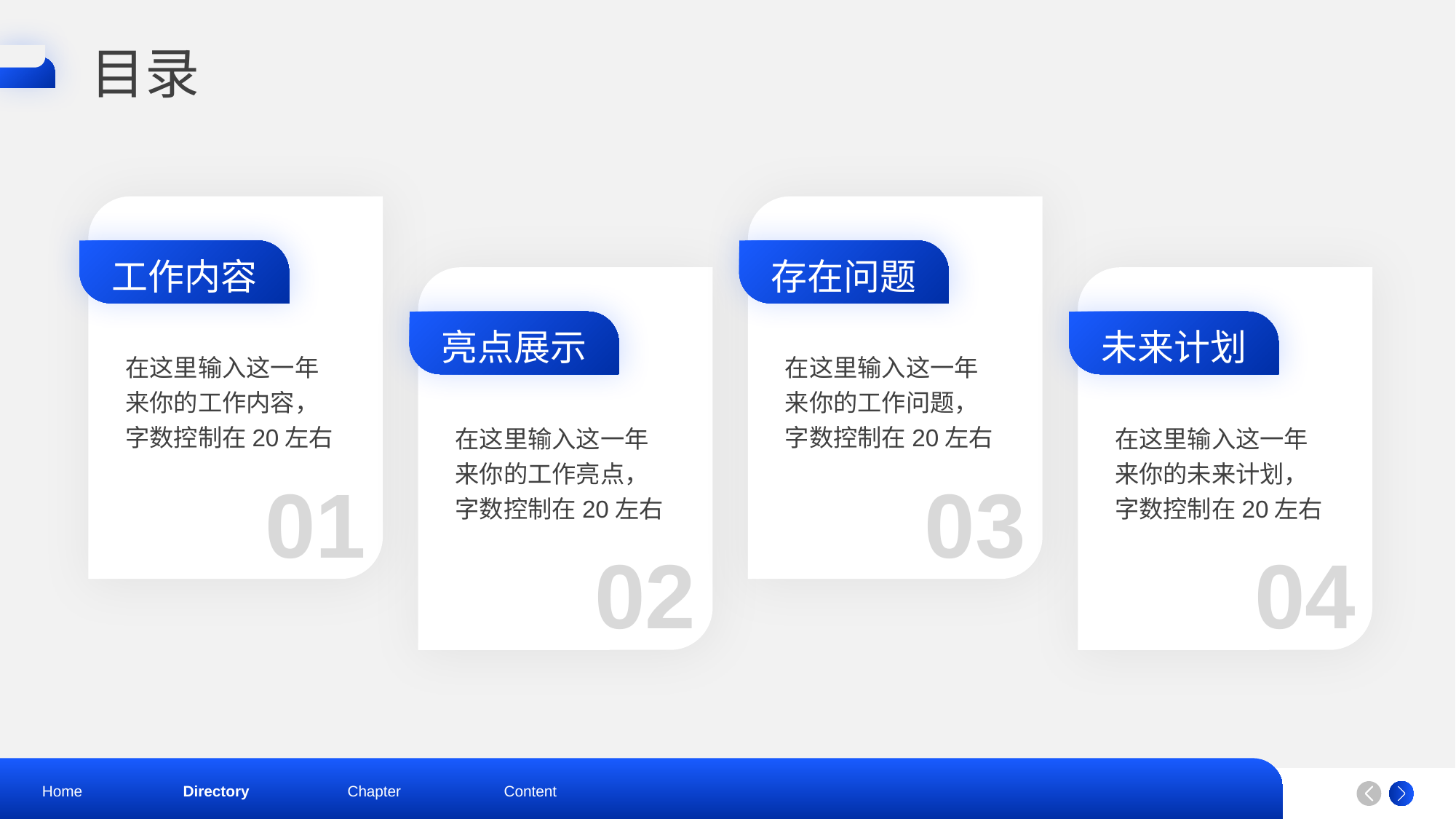

目录

工作内容
存在问题

亮点展示
未来计划
在这里输入这一年来你的工作内容，字数控制在20左右
在这里输入这一年来你的工作问题，字数控制在20左右
在这里输入这一年来你的工作亮点，字数控制在20左右
在这里输入这一年来你的未来计划，字数控制在20左右
01
03
02
04
Home
Directory
Chapter
Content